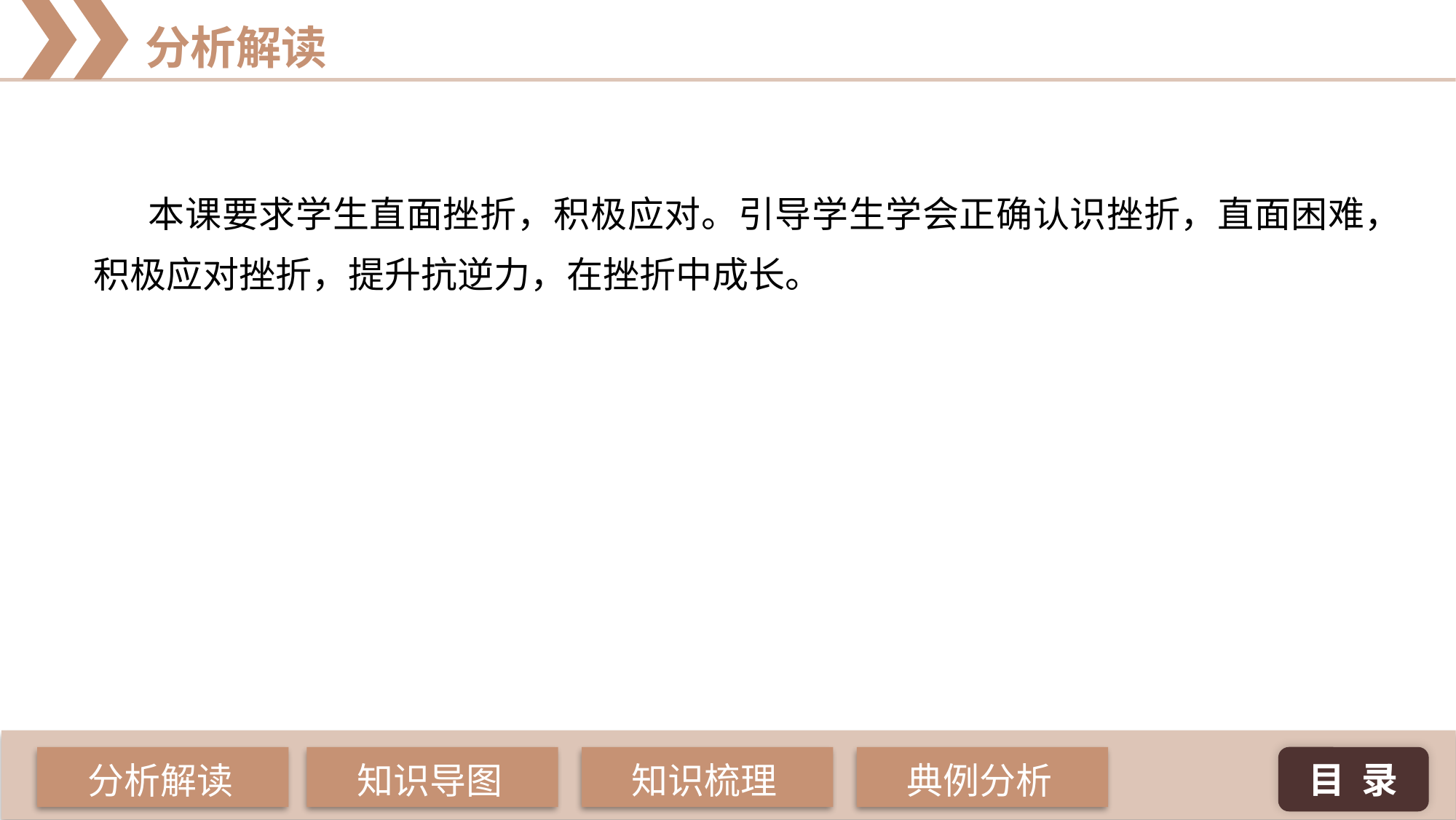

本课要求学生直面挫折，积极应对。引导学生学会正确认识挫折，直面困难，积极应对挫折，提升抗逆力，在挫折中成长。